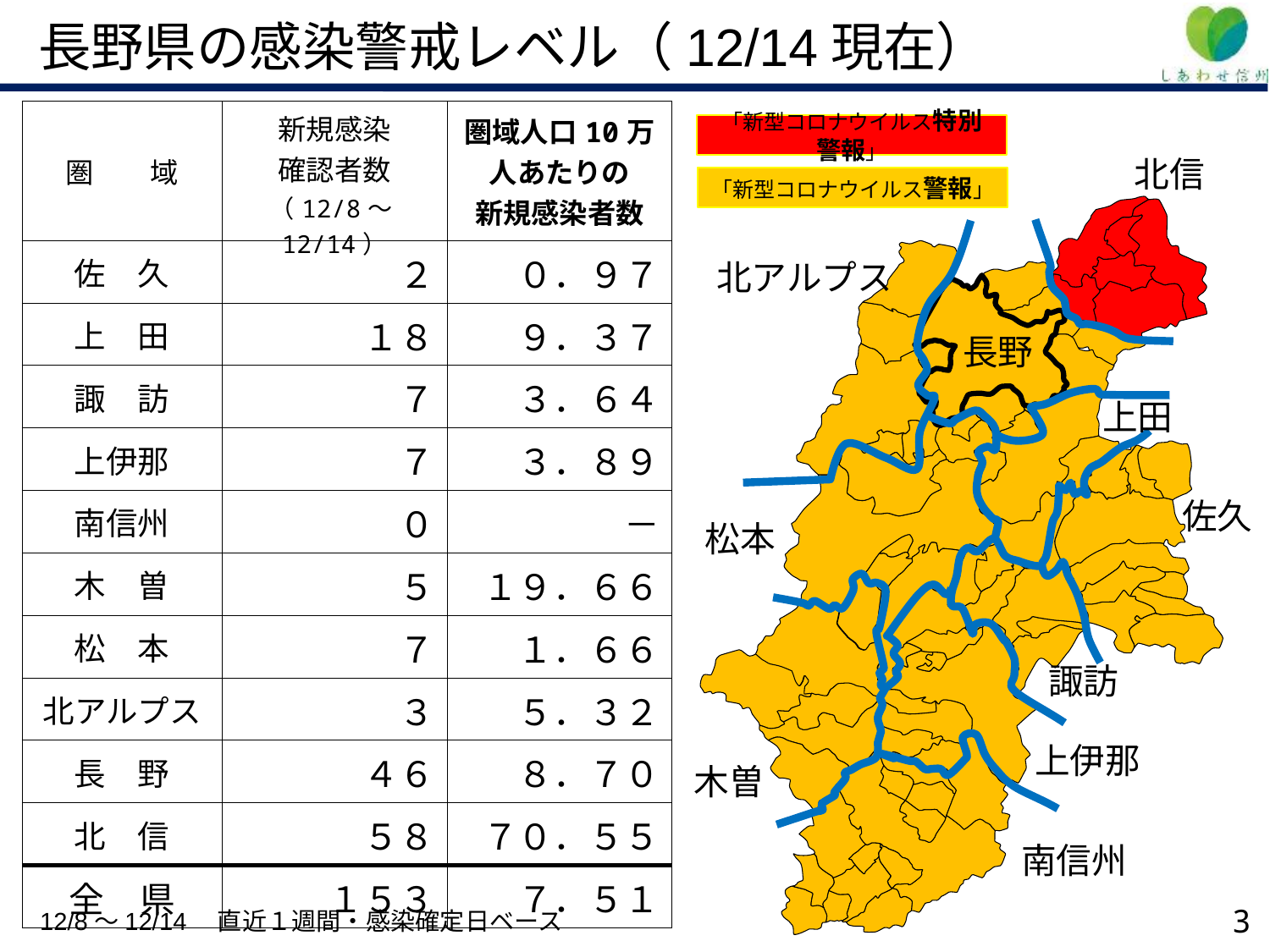

長野県の感染警戒レベル（12/14現在）
| 圏　　域 | 新規感染 確認者数 （12/8～12/14） | 圏域人口10万人あたりの 新規感染者数 |
| --- | --- | --- |
| 佐　久 | ２ | ０．９７ |
| 上　田 | １８ | ９．３７ |
| 諏　訪 | ７ | ３．６４ |
| 上伊那 | ７ | ３．８９ |
| 南信州 | ０ | － |
| 木　曽 | ５ | １９．６６ |
| 松　本 | ７ | １．６６ |
| 北アルプス | ３ | ５．３２ |
| 長　野 | ４６ | ８．７０ |
| 北　信 | ５８ | ７０．５５ |
| 全　県 | １５３ | ７．５１ |
「新型コロナウイルス特別警報」
北信
「新型コロナウイルス警報」

北アルプス
長野
上田
佐久
松本
諏訪
上伊那
木曽
南信州
3
12/8～12/14　直近１週間・感染確定日ベース